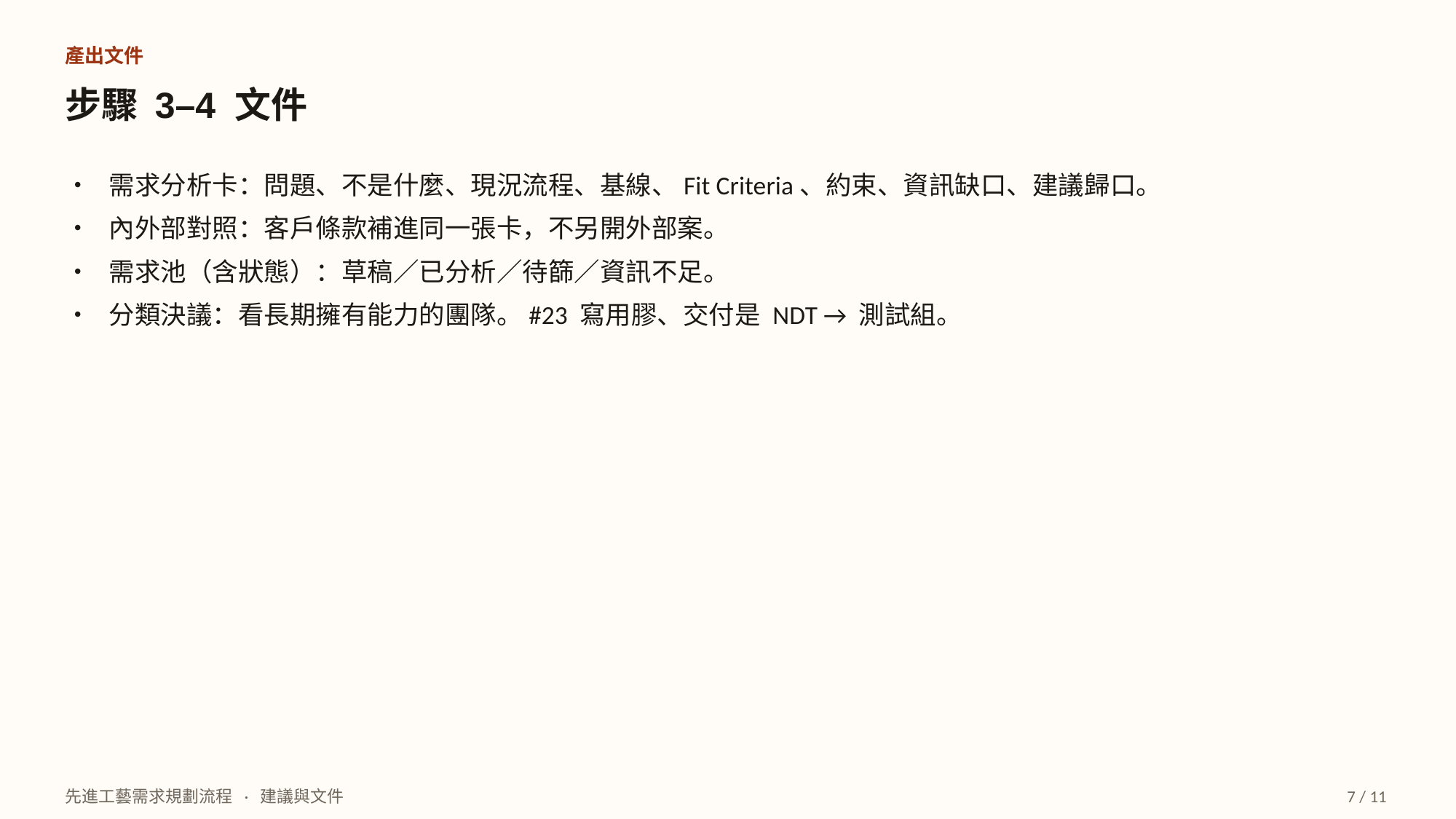

產出文件
步驟 3–4 文件
•  需求分析卡：問題、不是什麼、現況流程、基線、Fit Criteria、約束、資訊缺口、建議歸口。
•  內外部對照：客戶條款補進同一張卡，不另開外部案。
•  需求池（含狀態）：草稿／已分析／待篩／資訊不足。
•  分類決議：看長期擁有能力的團隊。#23 寫用膠、交付是 NDT → 測試組。
先進工藝需求規劃流程  ·  建議與文件
7 / 11